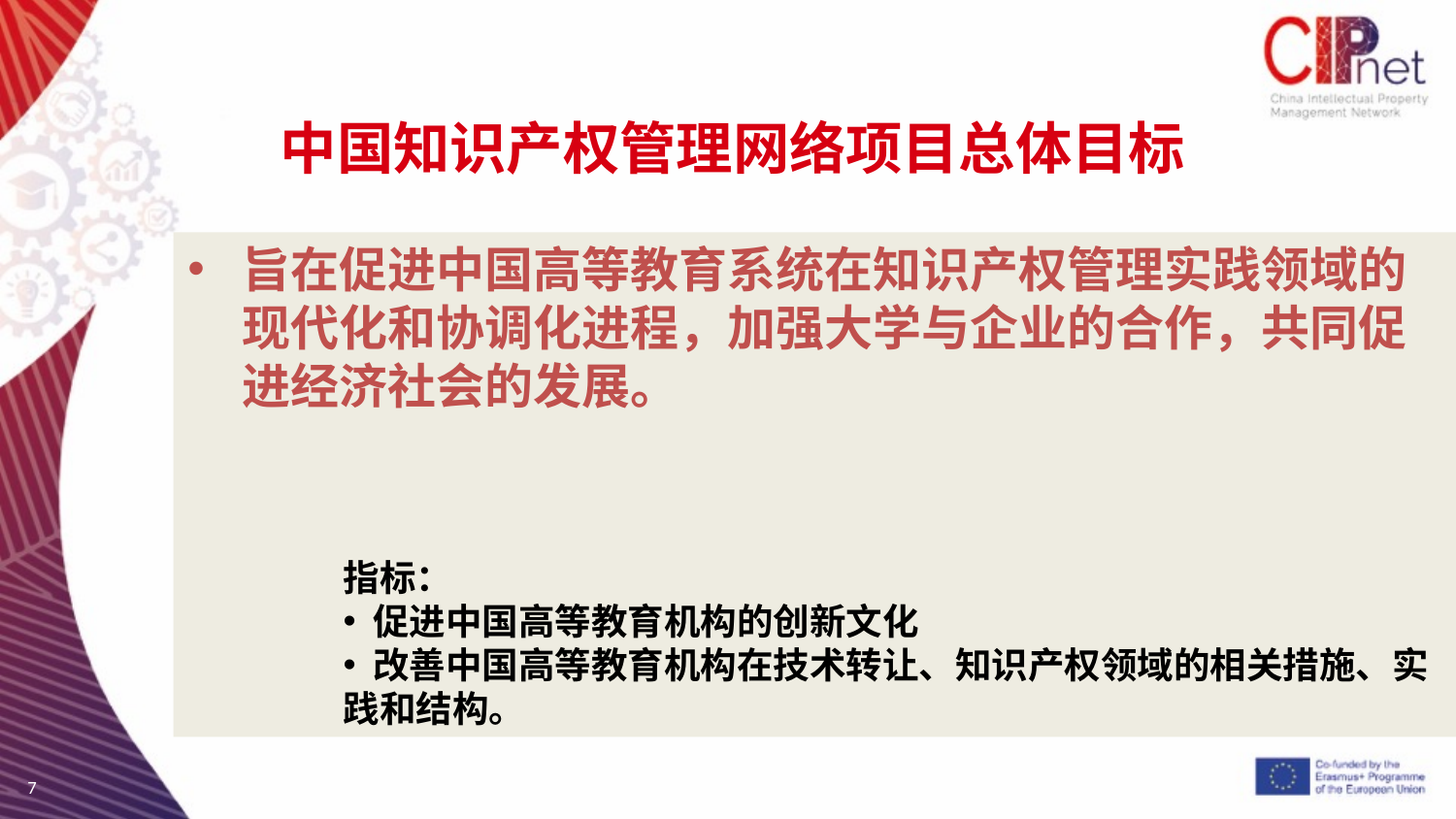

中国知识产权管理网络项目总体目标
旨在促进中国高等教育系统在知识产权管理实践领域的现代化和协调化进程，加强大学与企业的合作，共同促进经济社会的发展。
指标：
 促进中国高等教育机构的创新文化
 改善中国高等教育机构在技术转让、知识产权领域的相关措施、实践和结构。